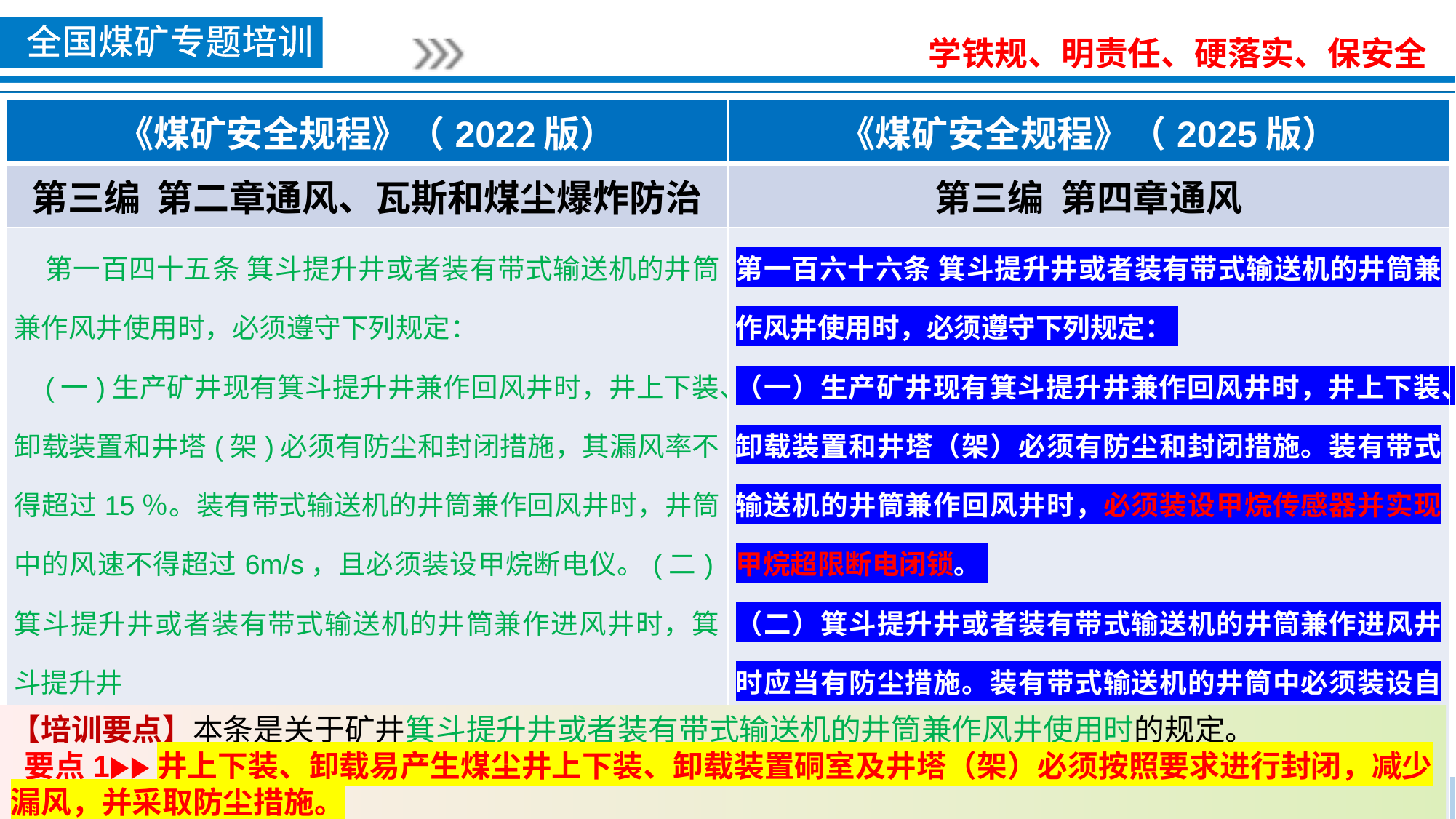

| 《煤矿安全规程》（2022版） | 《煤矿安全规程》（2025版） |
| --- | --- |
| 第三编 第二章通风、瓦斯和煤尘爆炸防治 | 第三编 第四章通风 |
| 第一百四十五条 箕斗提升井或者装有带式输送机的井筒兼作风井使用时，必须遵守下列规定： (一)生产矿井现有箕斗提升井兼作回风井时，井上下装、卸载装置和井塔(架)必须有防尘和封闭措施，其漏风率不得超过15％。装有带式输送机的井筒兼作回风井时，井筒中的风速不得超过6m/s，且必须装设甲烷断电仪。(二)箕斗提升井或者装有带式输送机的井筒兼作进风井时，箕斗提升井 筒中的风速不得超过6m/s、装有带式输送机的井筒中的风速不得超过4m/s， 并有防尘措施。装有带式输送机的井筒中必须装设自动报警灭火装置、敷设消防管路。 | 第一百六十六条 箕斗提升井或者装有带式输送机的井筒兼作风井使用时，必须遵守下列规定： （一）生产矿井现有箕斗提升井兼作回风井时，井上下装、卸载装置和井塔（架）必须有防尘和封闭措施。装有带式输送机的井筒兼作回风井时，必须装设甲烷传感器并实现甲烷超限断电闭锁。 （二）箕斗提升井或者装有带式输送机的井筒兼作进风井时应当有防尘措施。装有带式输送机的井筒中必须装设自动报警灭火装置、敷设消防管路。 |
【培训要点】本条是关于矿井箕斗提升井或者装有带式输送机的井筒兼作风井使用时的规定。
 要点1▶▶井上下装、卸载易产生煤尘井上下装、卸载装置硐室及井塔（架）必须按照要求进行封闭，减少漏风，并采取防尘措施。
 要点2▶▶甲烷断电仪是实现监测区域内甲烷浓度显示、报警,并对受控电气装置实施闭锁、解锁控制的装置；甲烷传感器主要用于检测环境中的甲烷浓度。
要点3▶▶进风井筒装有带式输送机，容易出现外因火灾，必须装设自动报警灭火装置、敷设消防管路。原因：非阻燃、打滑、不合格易熔塞、电火花、缺少防火设施、管理不善